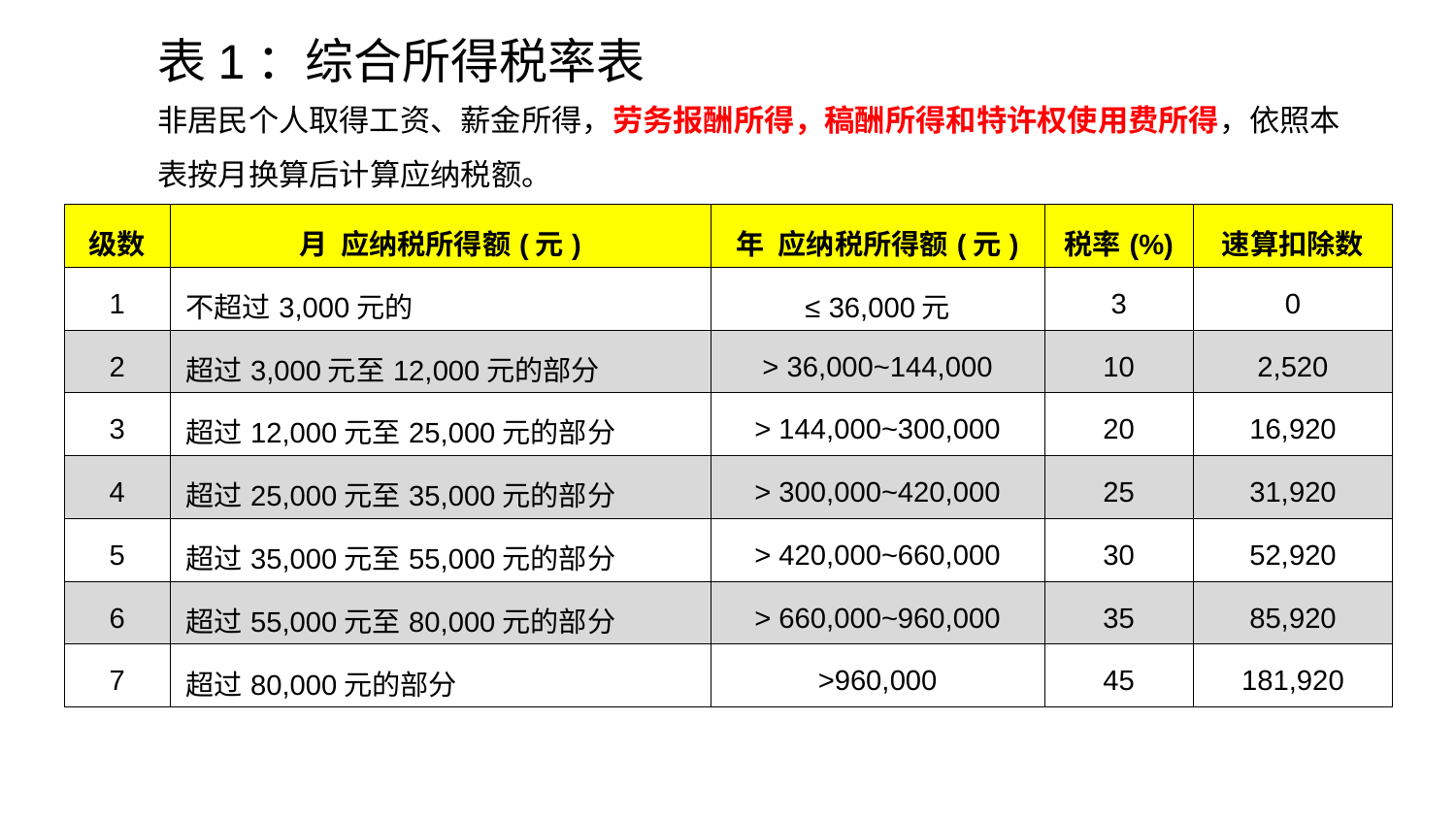

# 表1：综合所得税率表
非居民个人取得工资、薪金所得，劳务报酬所得，稿酬所得和特许权使用费所得，依照本表按月换算后计算应纳税额。
| 级数 | 月 应纳税所得额(元) | 年 应纳税所得额(元) | 税率(%) | 速算扣除数 |
| --- | --- | --- | --- | --- |
| 1 | 不超过3,000元的 | ≤ 36,000元 | 3 | 0 |
| 2 | 超过3,000元至12,000元的部分 | > 36,000~144,000 | 10 | 2,520 |
| 3 | 超过12,000元至25,000元的部分 | > 144,000~300,000 | 20 | 16,920 |
| 4 | 超过25,000元至35,000元的部分 | > 300,000~420,000 | 25 | 31,920 |
| 5 | 超过35,000元至55,000元的部分 | > 420,000~660,000 | 30 | 52,920 |
| 6 | 超过55,000元至80,000元的部分 | > 660,000~960,000 | 35 | 85,920 |
| 7 | 超过80,000元的部分 | >960,000 | 45 | 181,920 |